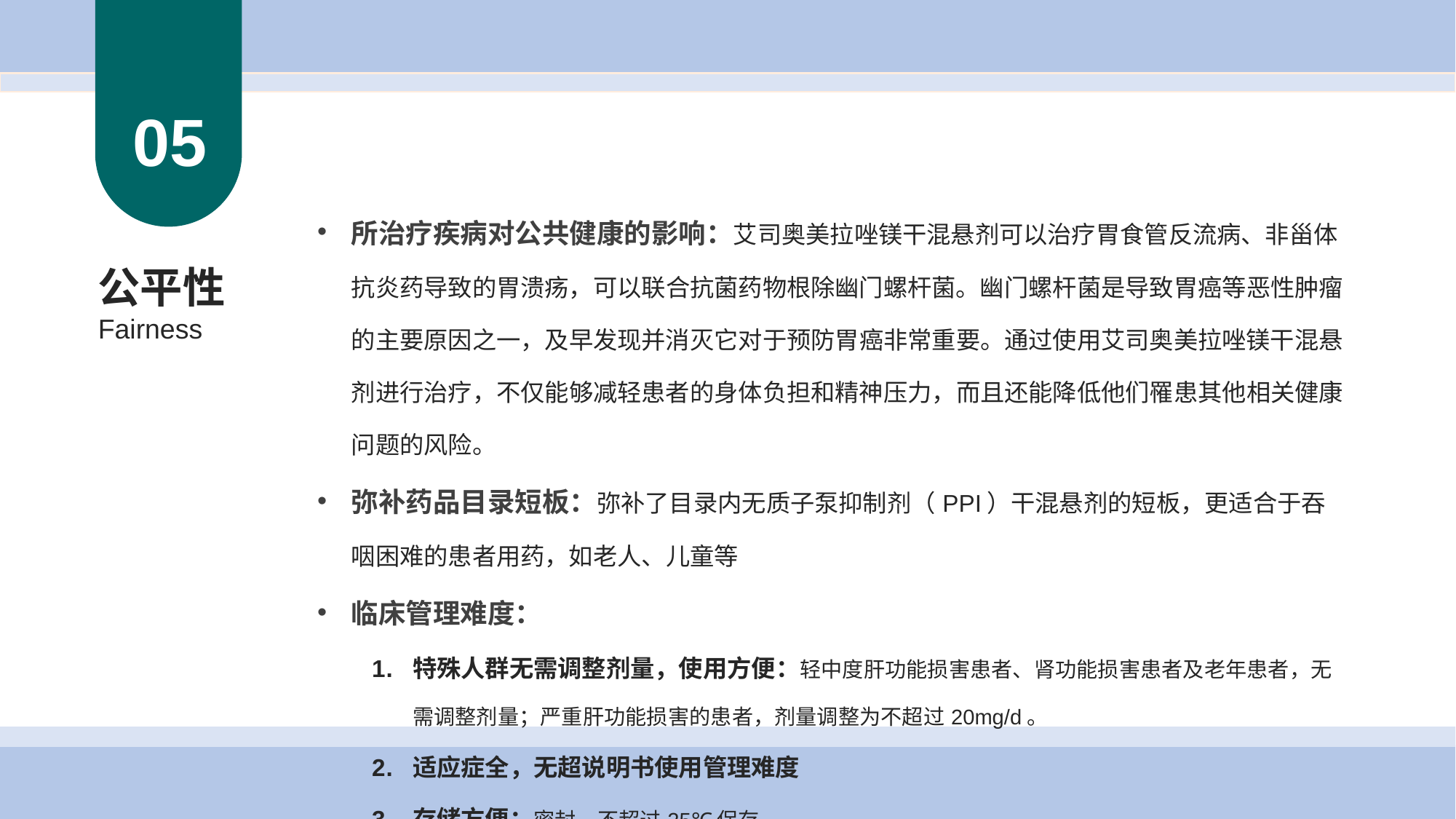

05
| 所治疗疾病对公共健康的影响：艾司奥美拉唑镁干混悬剂可以治疗胃食管反流病、非甾体抗炎药导致的胃溃疡，可以联合抗菌药物根除幽门螺杆菌。幽门螺杆菌是导致胃癌等恶性肿瘤的主要原因之一，及早发现并消灭它对于预防胃癌非常重要。通过使用艾司奥美拉唑镁干混悬剂进行治疗，不仅能够减轻患者的身体负担和精神压力，而且还能降低他们罹患其他相关健康问题的风险。 弥补药品目录短板：弥补了目录内无质子泵抑制剂（PPI）干混悬剂的短板，更适合于吞咽困难的患者用药，如老人、儿童等 临床管理难度： 特殊人群无需调整剂量，使用方便：轻中度肝功能损害患者、肾功能损害患者及老年患者，无需调整剂量；严重肝功能损害的患者，剂量调整为不超过20mg/d。 适应症全，无超说明书使用管理难度 存储方便：密封，不超过25℃保存。 |
| --- |
公平性
Fairness
10